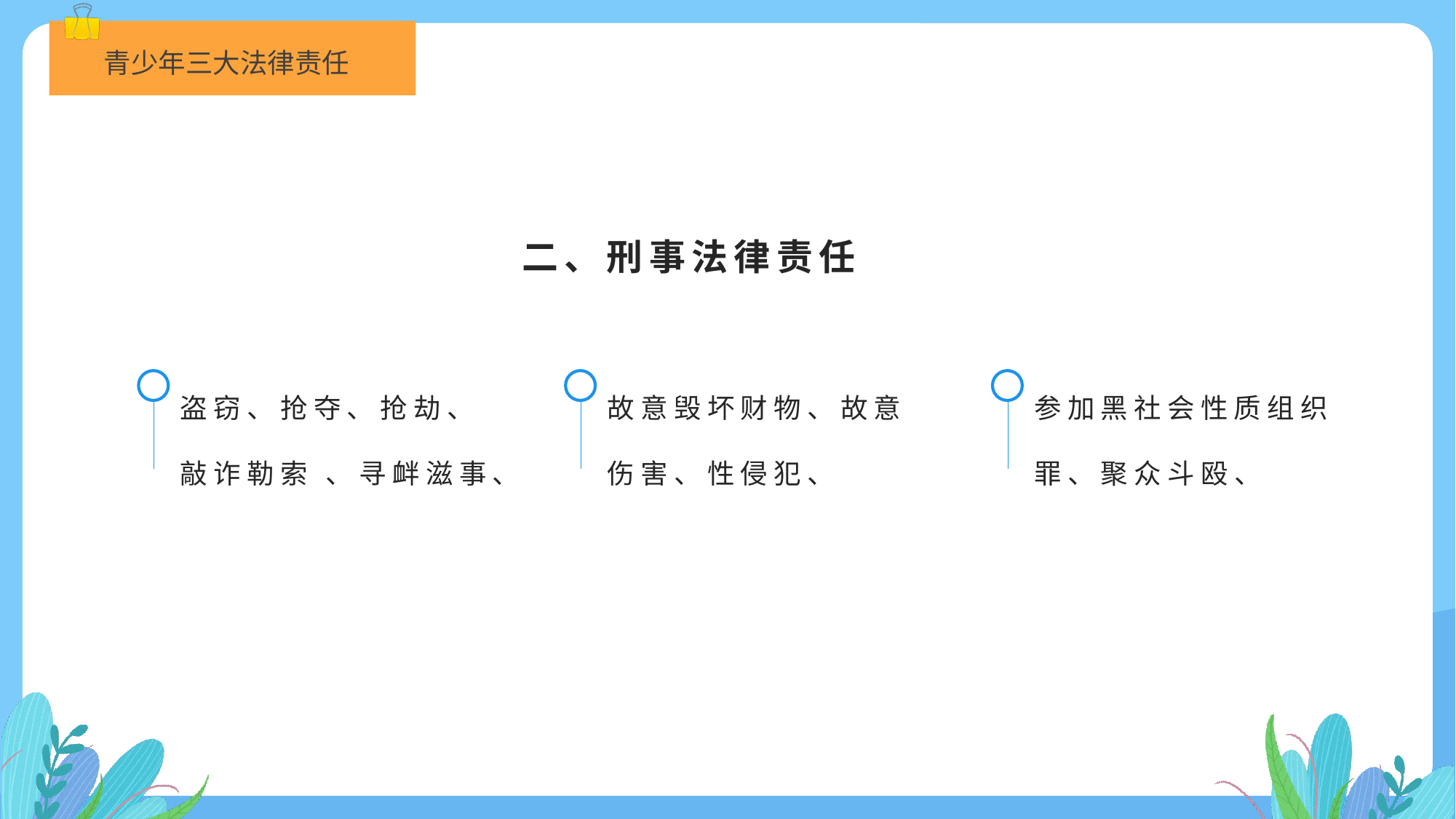

二、刑事法律责任
盗窃、抢夺、抢劫、敲诈勒索 、寻衅滋事、

故意毁坏财物、故意伤害、性侵犯、

参加黑社会性质组织罪、聚众斗殴、